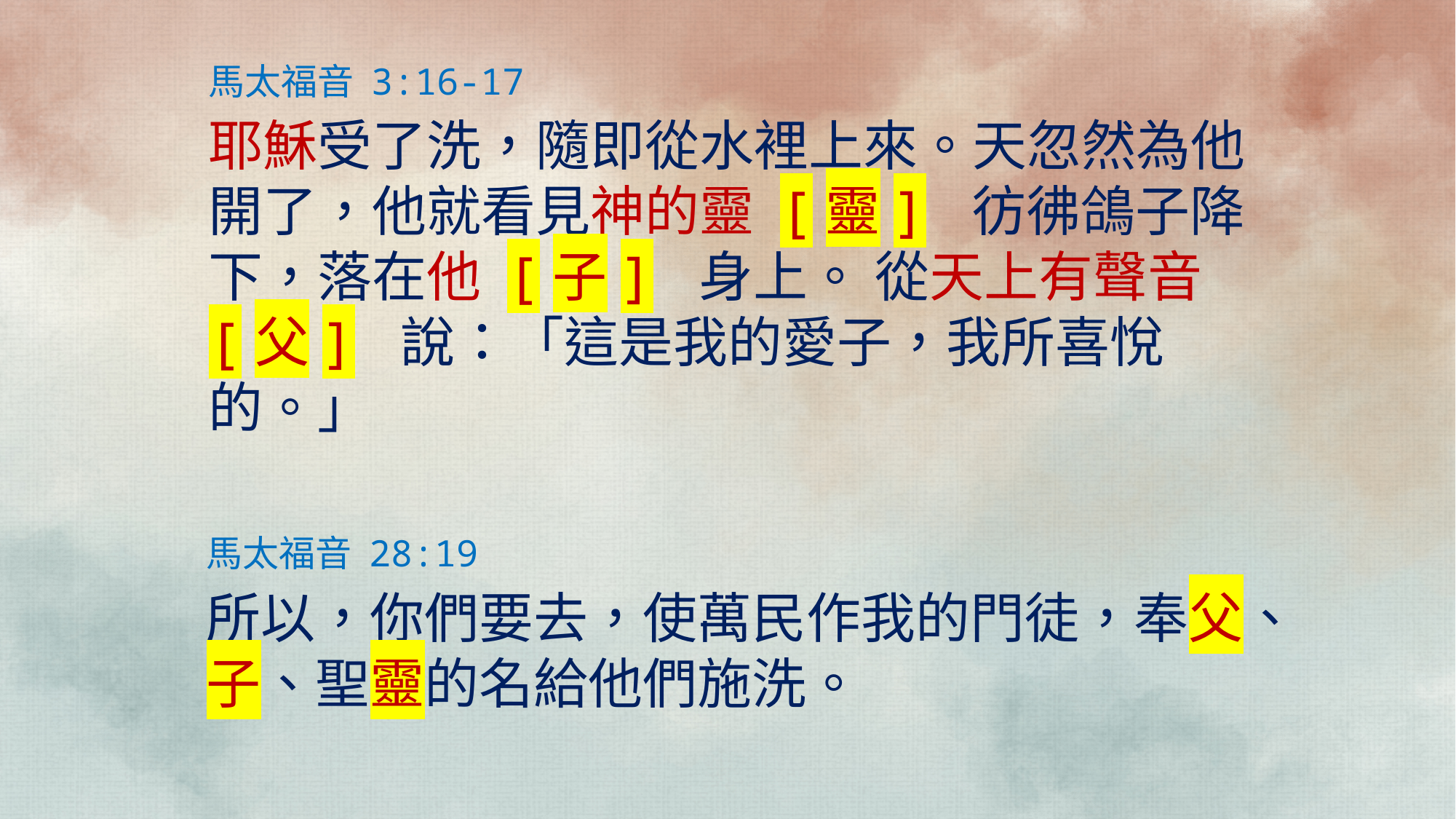

馬太福音 3:16-17
耶穌受了洗，隨即從水裡上來。天忽然為他開了，他就看見神的靈 [靈] 彷彿鴿子降下，落在他 [子] 身上。 從天上有聲音 [父] 說：「這是我的愛子，我所喜悅的。」
馬太福音 28:19
所以，你們要去，使萬民作我的門徒，奉父、子、聖靈的名給他們施洗。